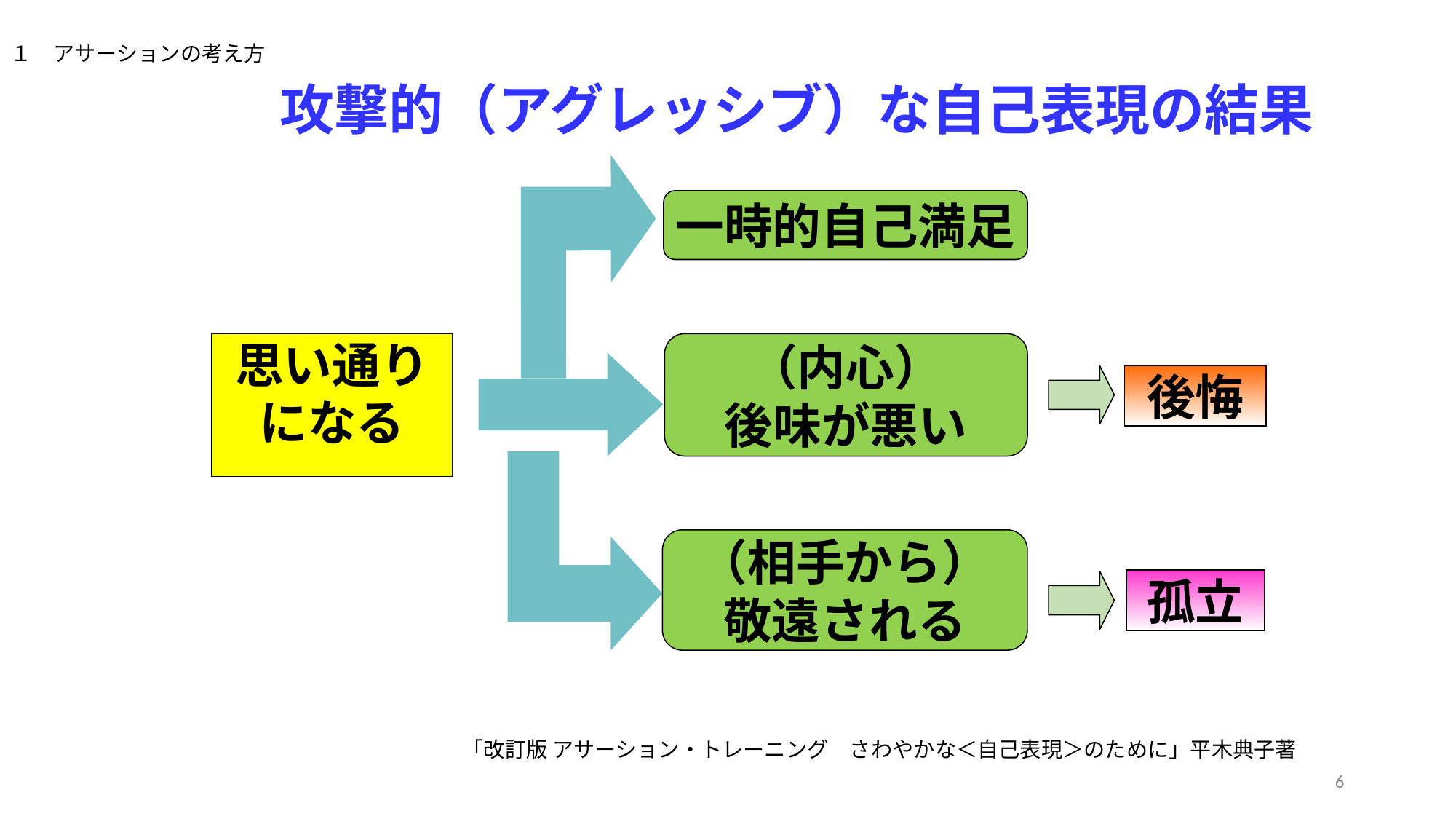

１　アサーションの考え方
攻撃的（アグレッシブ）な自己表現の結果

一時的自己満足
思い通り
になる
（内心）
後味が悪い

後悔
（相手から）
敬遠される
孤立

「改訂版 アサーション・トレーニング　さわやかな＜自己表現＞のために」平木典子著
6